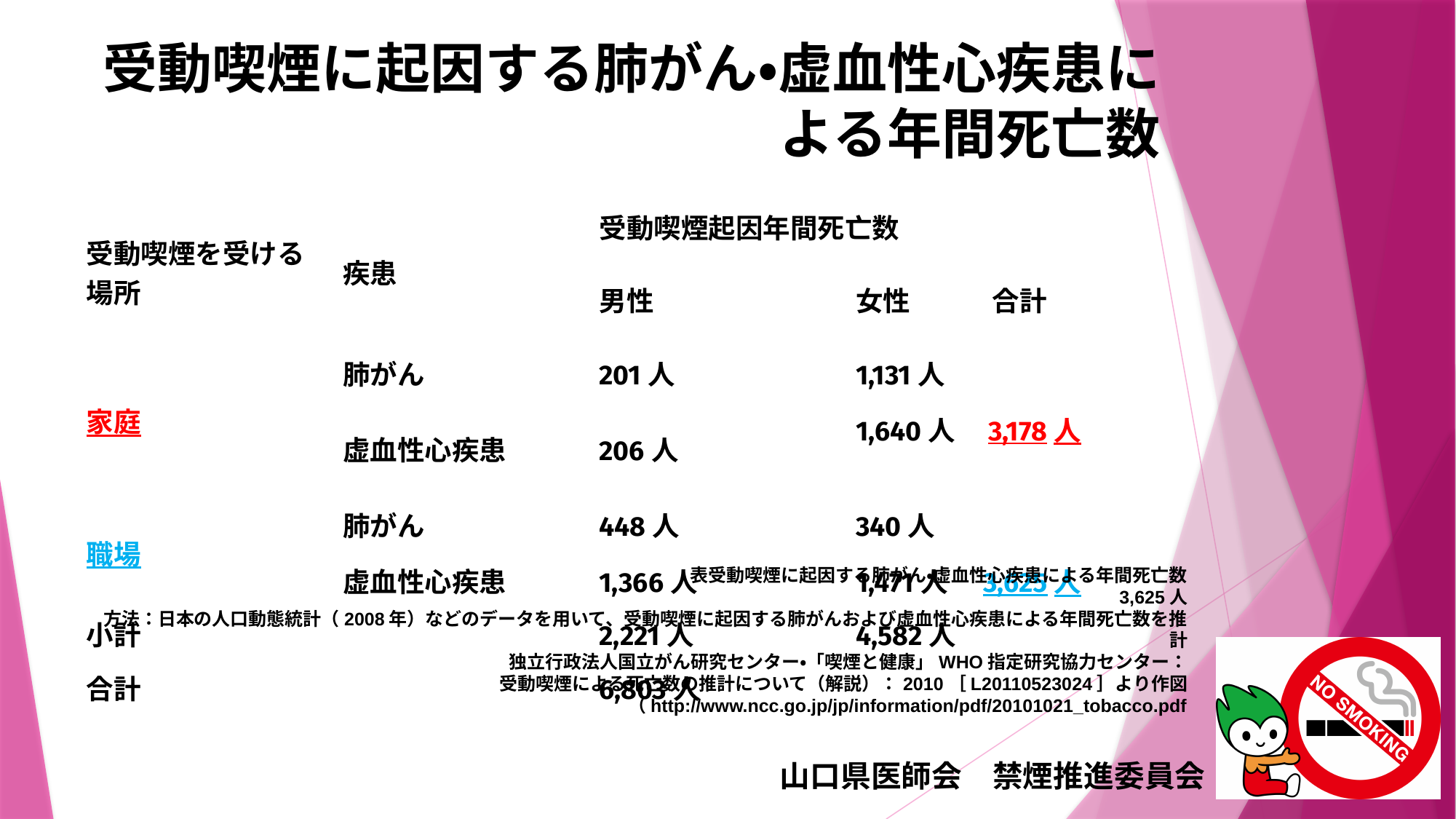

# 受動喫煙に起因する肺がん・虚血性心疾患による年間死亡数
| 受動喫煙を受ける 場所 | 疾患 | 受動喫煙起因年間死亡数 |  |
| --- | --- | --- | --- |
|  |  | 男性 | 女性　　　合計 |
| 家庭 | 肺がん | 201人 | 1,131人 |
|  | 虚血性心疾患 | 206人 | 1,640人 3,178人 |
| 職場 | 肺がん | 448人 | 340人 |
|  | 虚血性心疾患 | 1,366人 | 1,471人　3,625人 |
| 小計 |  | 2,221人 | 4,582人 |
| 合計 |  | 6,803人 |  |
表受動喫煙に起因する肺がん・虚血性心疾患による年間死亡数
3,625人
方法：日本の人口動態統計（2008年）などのデータを用いて、受動喫煙に起因する肺がんおよび虚血性心疾患による年間死亡数を推計
独立行政法人国立がん研究センター・「喫煙と健康」WHO指定研究協力センター：
受動喫煙による死亡数の推計について（解説）：2010［L20110523024］より作図
（http://www.ncc.go.jp/jp/information/pdf/20101021_tobacco.pdf